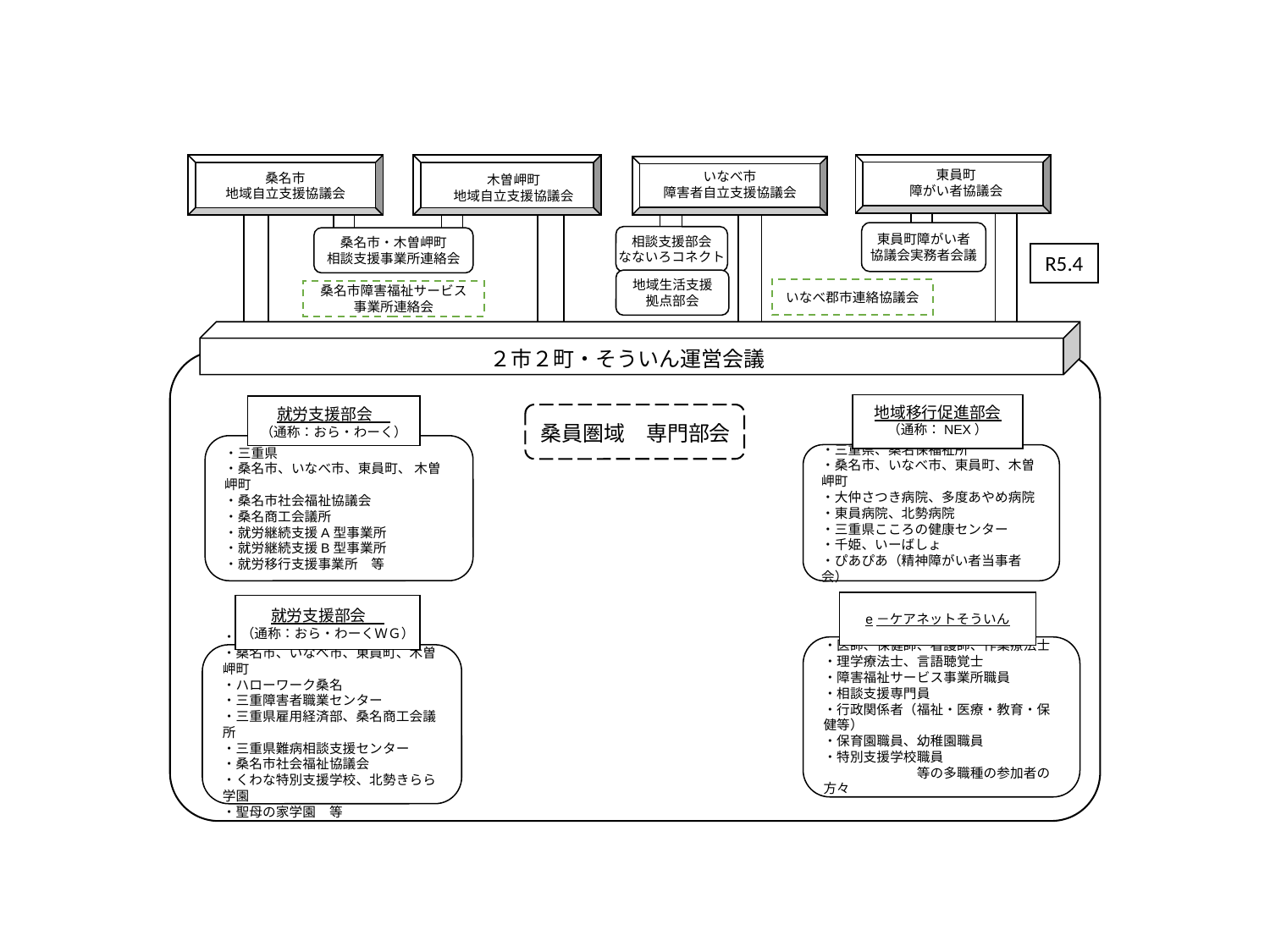

東員町
障がい者協議会
いなべ市
障害者自立支援協議会
桑名市
地域自立支援協議会
木曽岬町
地域自立支援協議会

東員町障がい者
協議会実務者会議
相談支援部会
なないろコネクト
桑名市・木曽岬町
相談支援事業所連絡会
R5.4
地域生活支援
拠点部会
いなべ郡市連絡協議会
桑名市障害福祉サービス
事業所連絡会

２市２町・そういん運営会議

地域移行促進部会
（通称：NEX）

就労支援部会
（通称：おら・わーく）

桑員圏域　専門部会
・三重県
・桑名市、いなべ市、東員町、 木曽岬町
・桑名市社会福祉協議会
・桑名商工会議所
・就労継続支援A型事業所
・就労継続支援B型事業所
・就労移行支援事業所　等
・三重県、桑名保福祉所
・桑名市、いなべ市、東員町、木曽岬町
・大仲さつき病院、多度あやめ病院
・東員病院、北勢病院
・三重県こころの健康センター
・千姫、いーばしょ
・ぴあぴあ（精神障がい者当事者会）
e－ケアネットそういん
就労支援部会
（通称：おら・わーくＷＧ）
・医師、保健師、看護師、作業療法士
・理学療法士、言語聴覚士
・障害福祉サービス事業所職員
・相談支援専門員
・行政関係者（福祉・医療・教育・保健等）
・保育園職員、幼稚園職員
・特別支援学校職員
　　　　　　　等の多職種の参加者の方々
・三重県
・桑名市、いなべ市、東員町、木曽岬町
・ハローワーク桑名
・三重障害者職業センター
・三重県雇用経済部、桑名商工会議所
・三重県難病相談支援センター
・桑名市社会福祉協議会
・くわな特別支援学校、北勢きらら学園
・聖母の家学園　等